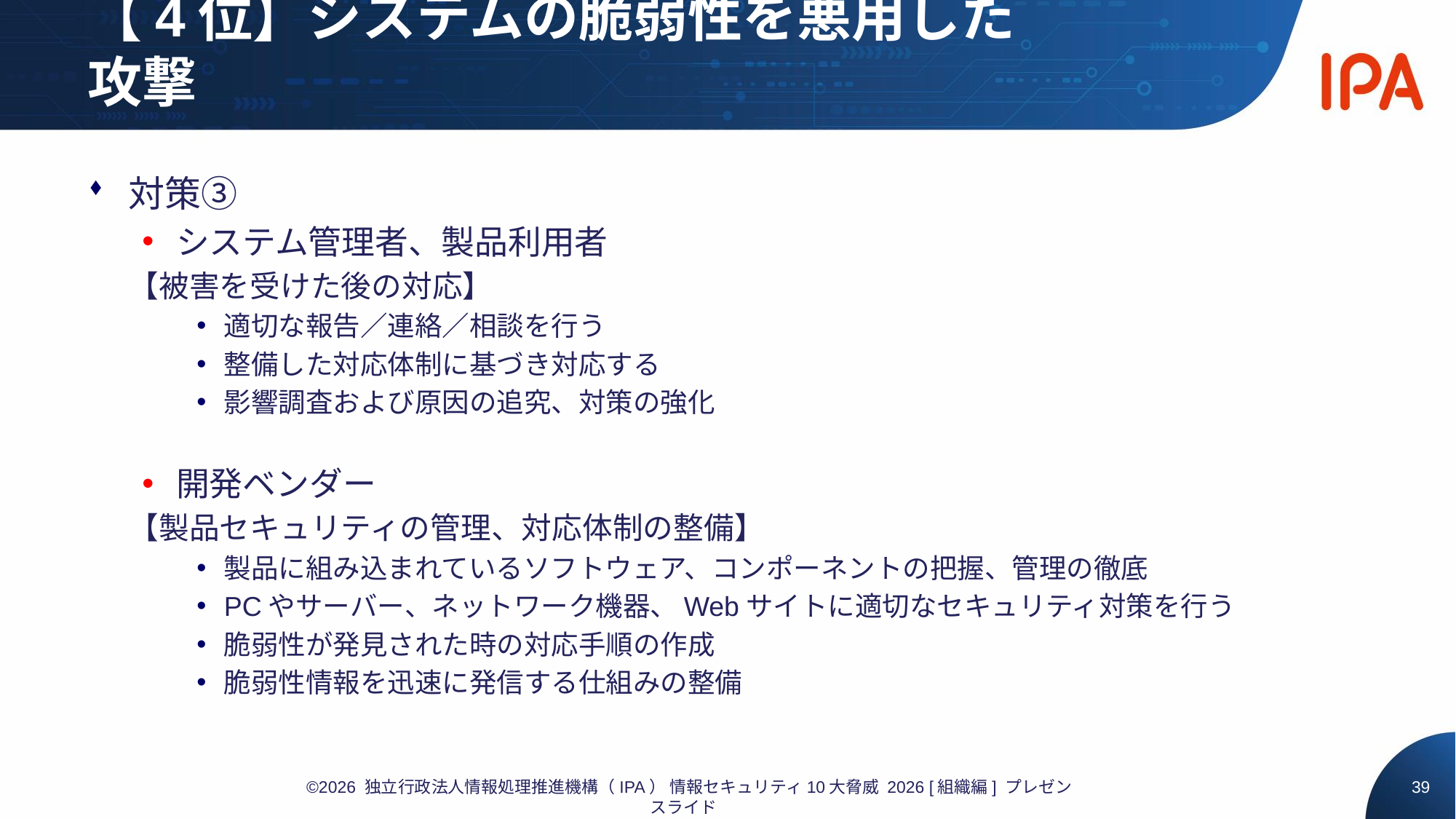

# 【4位】システムの脆弱性を悪用した攻撃
対策③
システム管理者、製品利用者
【被害を受けた後の対応】
適切な報告／連絡／相談を行う
整備した対応体制に基づき対応する
影響調査および原因の追究、対策の強化

開発ベンダー
【製品セキュリティの管理、対応体制の整備】
製品に組み込まれているソフトウェア、コンポーネントの把握、管理の徹底
PCやサーバー、ネットワーク機器、Webサイトに適切なセキュリティ対策を行う
脆弱性が発見された時の対応手順の作成
脆弱性情報を迅速に発信する仕組みの整備

39
©2026 独立行政法人情報処理推進機構（IPA） 情報セキュリティ10大脅威 2026 [組織編] プレゼンスライド